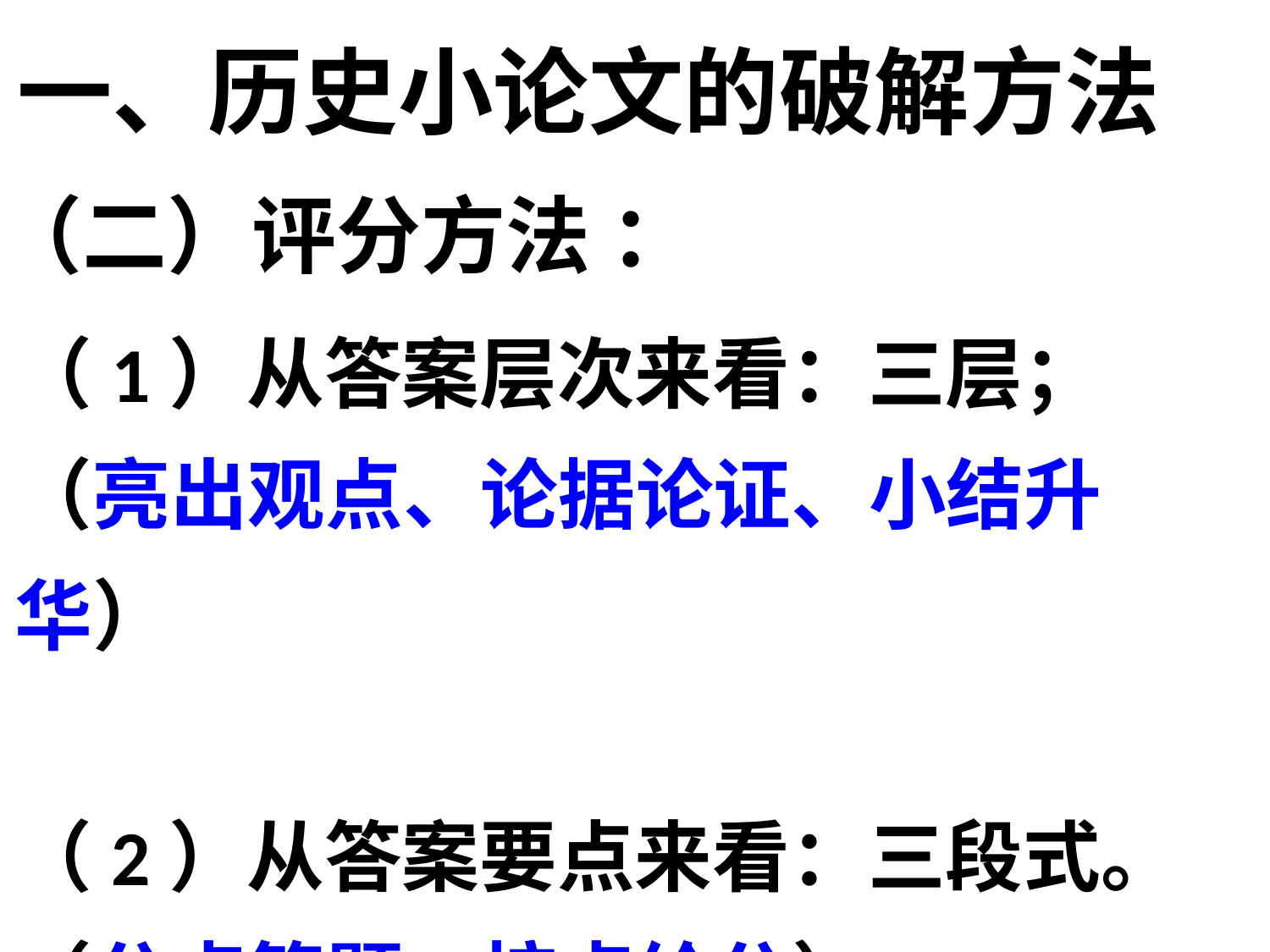

一、历史小论文的破解方法
（二）评分方法 ：
（1）从答案层次来看：三层；
（亮出观点、论据论证、小结升华）

（2）从答案要点来看：三段式。
（分点答题，按点给分）